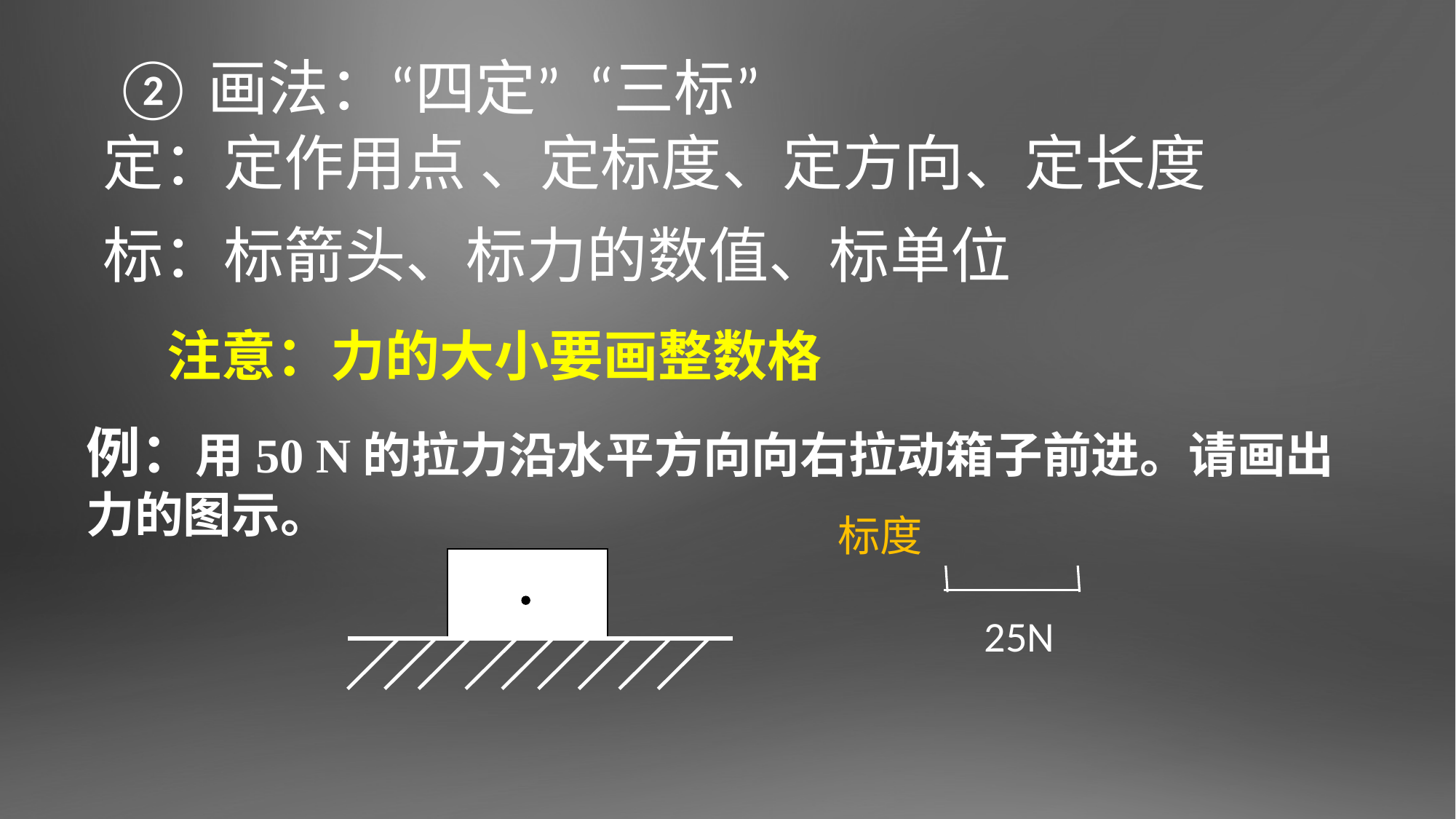

②画法：“四定”  “三标”
定：定作用点 、定标度、定方向、定长度
标：标箭头、标力的数值、标单位
注意：力的大小要画整数格
例：用50 N的拉力沿水平方向向右拉动箱子前进。请画出力的图示。
标度

25N